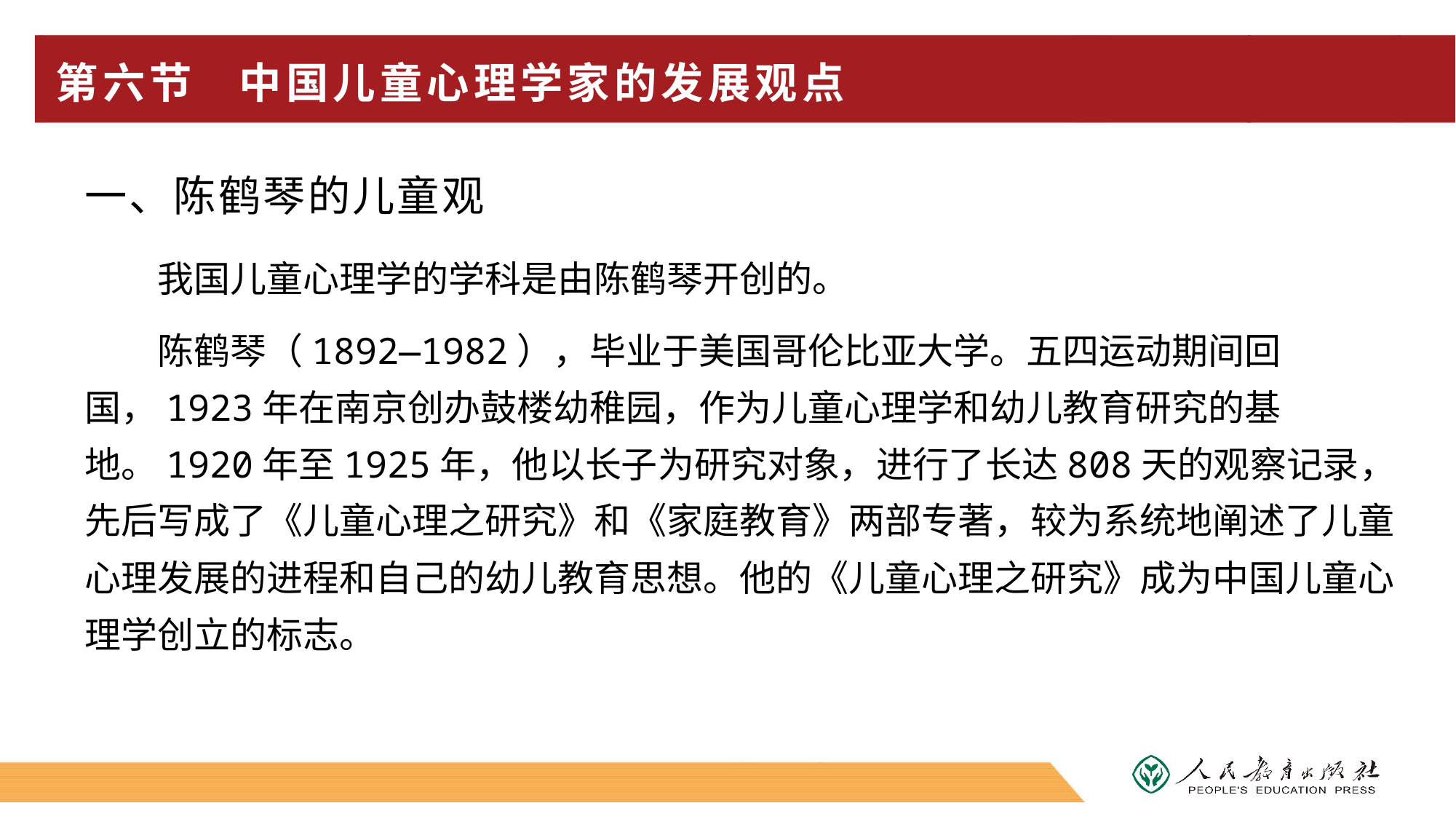

# 第六节   中国儿童心理学家的发展观点
一、陈鹤琴的儿童观
我国儿童心理学的学科是由陈鹤琴开创的。
陈鹤琴（1892—1982），毕业于美国哥伦比亚大学。五四运动期间回国，1923年在南京创办鼓楼幼稚园，作为儿童心理学和幼儿教育研究的基地。1920年至1925年，他以长子为研究对象，进行了长达808天的观察记录，先后写成了《儿童心理之研究》和《家庭教育》两部专著，较为系统地阐述了儿童心理发展的进程和自己的幼儿教育思想。他的《儿童心理之研究》成为中国儿童心理学创立的标志。